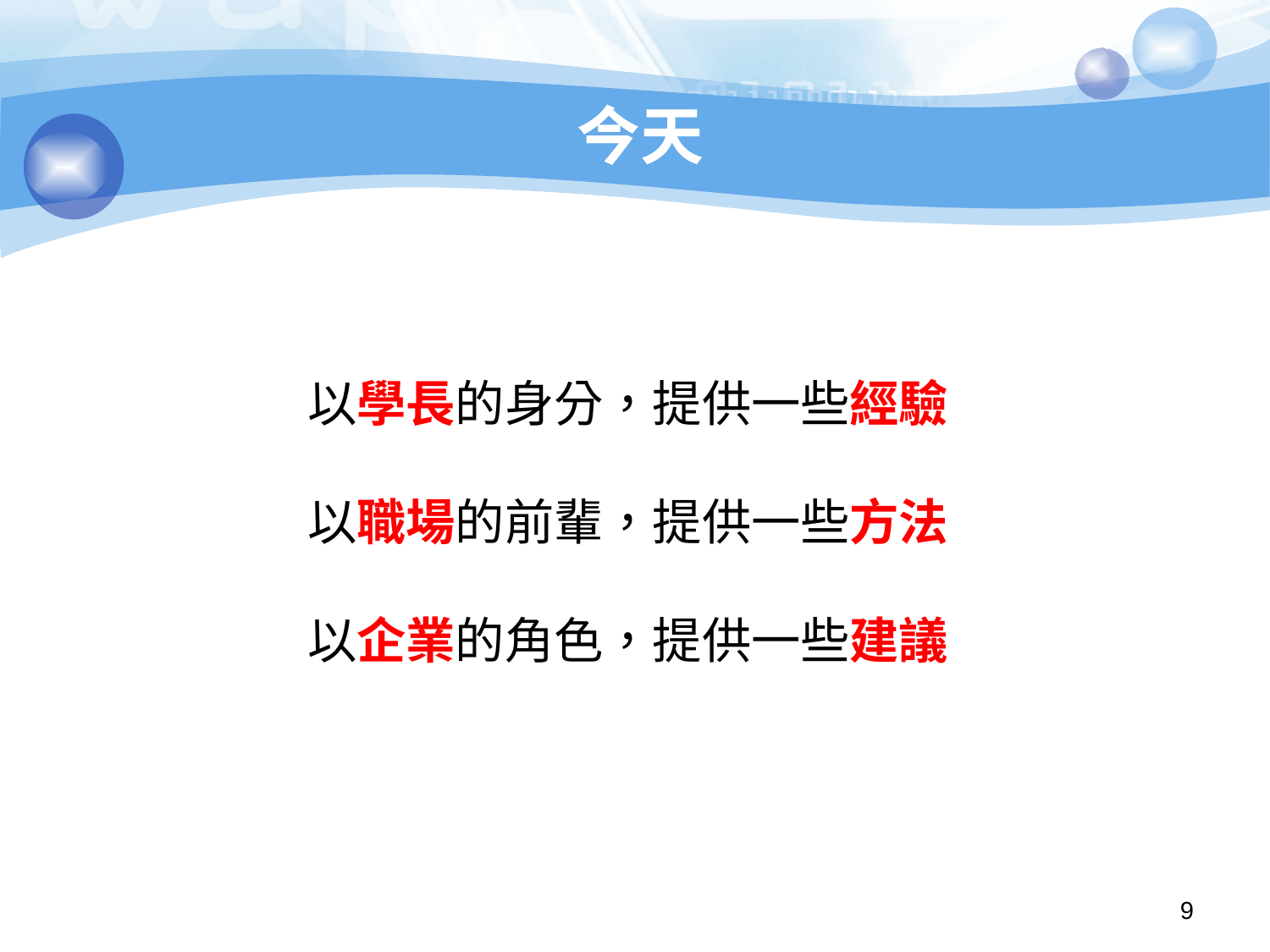

# 今天
以學長的身分，提供一些經驗

以職場的前輩，提供一些方法

以企業的角色，提供一些建議
9